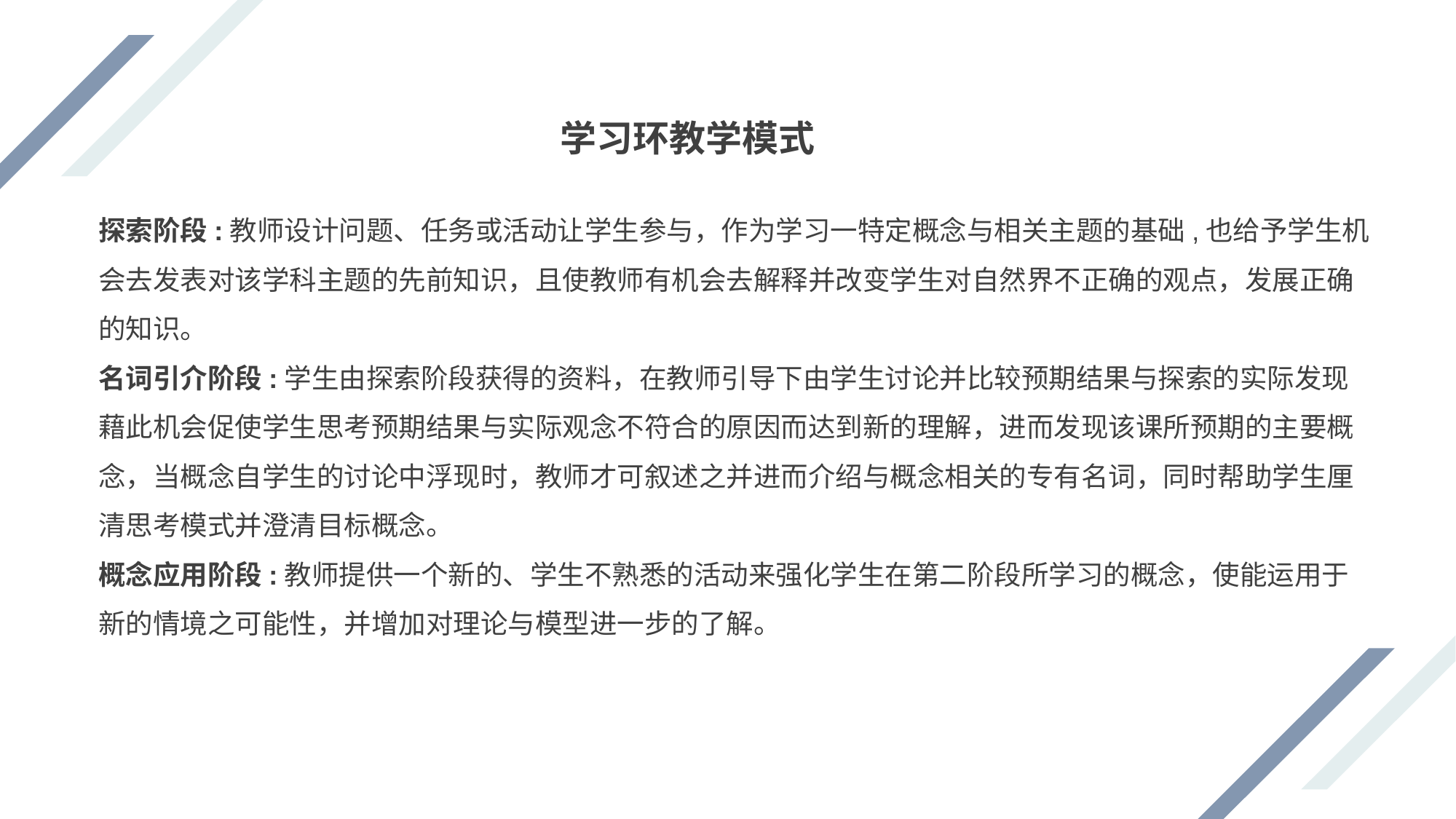

学习环教学模式
探索阶段:教师设计问题、任务或活动让学生参与，作为学习一特定概念与相关主题的基础,也给予学生机会去发表对该学科主题的先前知识，且使教师有机会去解释并改变学生对自然界不正确的观点，发展正确的知识。
名词引介阶段:学生由探索阶段获得的资料，在教师引导下由学生讨论并比较预期结果与探索的实际发现藉此机会促使学生思考预期结果与实际观念不符合的原因而达到新的理解，进而发现该课所预期的主要概念，当概念自学生的讨论中浮现时，教师才可叙述之并进而介绍与概念相关的专有名词，同时帮助学生厘清思考模式并澄清目标概念。
概念应用阶段:教师提供一个新的、学生不熟悉的活动来强化学生在第二阶段所学习的概念，使能运用于新的情境之可能性，并增加对理论与模型进一步的了解。